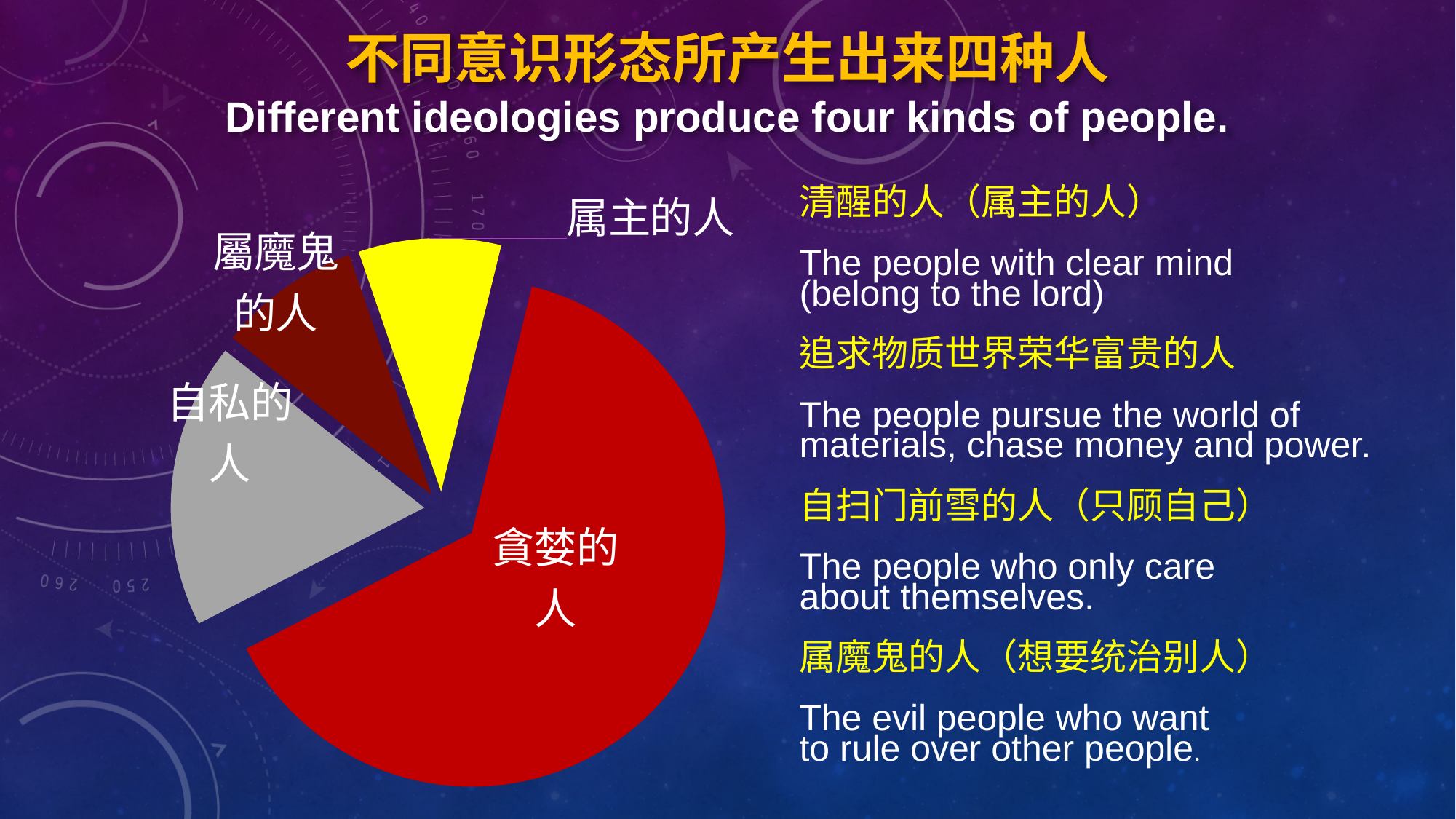

不同意识形态所产生出来四种人
Different ideologies produce four kinds of people.

### Chart

| Category | 銷售 |
|---|---|
| 屬主的人 | 1.0 |
| 貪婪的人 | 7.0 |
| 自私的人 | 2.0 |
| 屬魔鬼的人 | 1.0 |
清醒的人（属主的人）

The people with clear mind
(belong to the lord)

追求物质世界荣华富贵的人

The people pursue the world of
materials, chase money and power.

自扫门前雪的人（只顾自己）

The people who only care
about themselves.

属魔鬼的人（想要统治别人）

The evil people who want
to rule over other people.